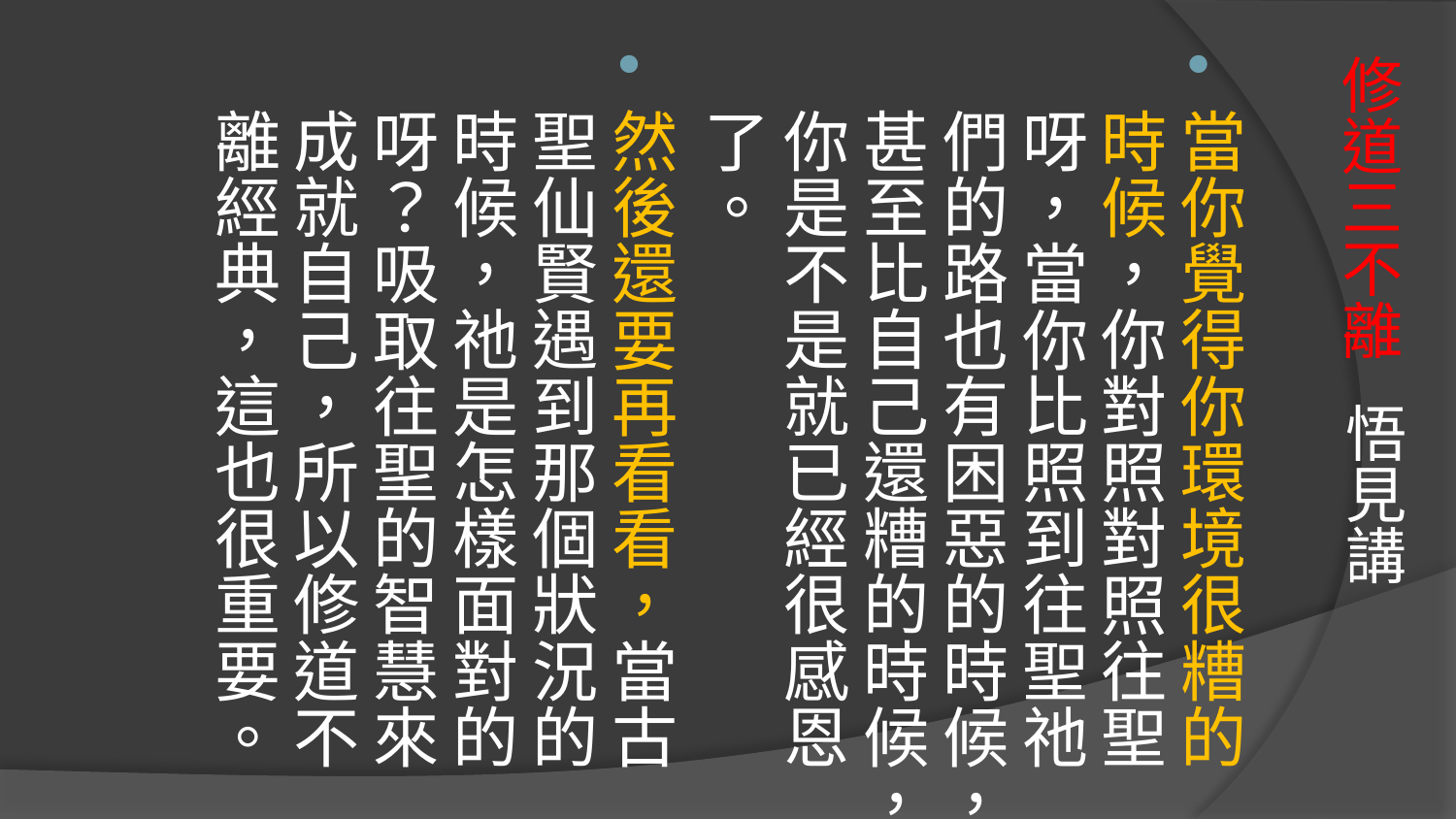

當你覺得你環境很糟的時候，你對照對照往聖呀，當你比照到往聖祂們的路也有困惡的時候，甚至比自己還糟的時候，你是不是就已經很感恩了。
然後還要再看看，當古聖仙賢遇到那個狀況的時候，祂是怎樣面對的呀？吸取往聖的智慧來成就自己，所以修道不離經典，這也很重要。

# 修道三不離   悟見講